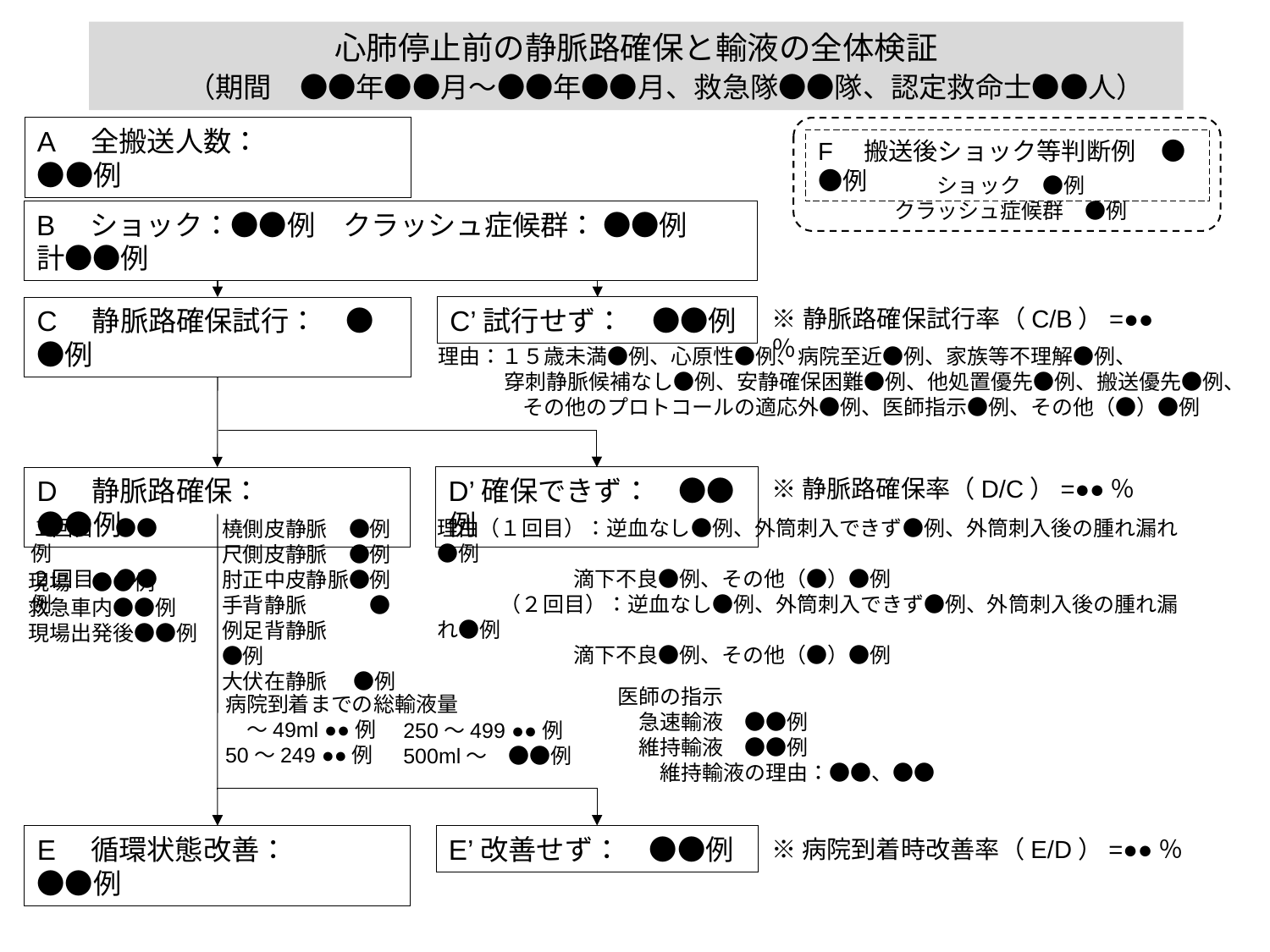

心肺停止前の静脈路確保と輸液の全体検証
　　（期間　●●年●●月～●●年●●月、救急隊●●隊、認定救命士●●人）
A　全搬送人数：　　　　●●例

F　搬送後ショック等判断例　●●例
ショック　●例
クラッシュ症候群　●例
B　ショック：●●例　クラッシュ症候群： ●●例　　計●●例
※静脈路確保試行率（C/B）=●●％
C’試行せず：　●●例
C　静脈路確保試行：　●●例
理由：１５歳未満●例、心原性●例、病院至近●例、家族等不理解●例、
  　　  穿刺静脈候補なし●例、安静確保困難●例、他処置優先●例、搬送優先●例、
　　　　その他のプロトコールの適応外●例、医師指示●例、その他（●）●例
D’確保できず：　●●例
※静脈路確保率（D/C）=●●％
D　静脈路確保：　　　　●●例
１回目　●●例
２回目　●●例
理由（１回目）：逆血なし●例、外筒刺入できず●例、外筒刺入後の腫れ漏れ●例
	 滴下不良●例、その他（●）●例
　　　（２回目）：逆血なし●例、外筒刺入できず●例、外筒刺入後の腫れ漏れ●例
	 滴下不良●例、その他（●）●例
橈側皮静脈	●例
尺側皮静脈	●例
肘正中皮静脈●例
手背静脈　　　●例足背静脈　　  ●例
大伏在静脈 　●例
現場　●●例
救急車内●●例
現場出発後●●例
医師の指示
　急速輸液　●●例
　維持輸液　●●例
　　維持輸液の理由：●●、●●
病院到着までの総輸液量
　～49ml ●●例
50～249 ●●例
250～499 ●●例
500ml～　●●例
E’改善せず：　●●例
E　循環状態改善：　　　●●例
※病院到着時改善率（E/D）=●●％